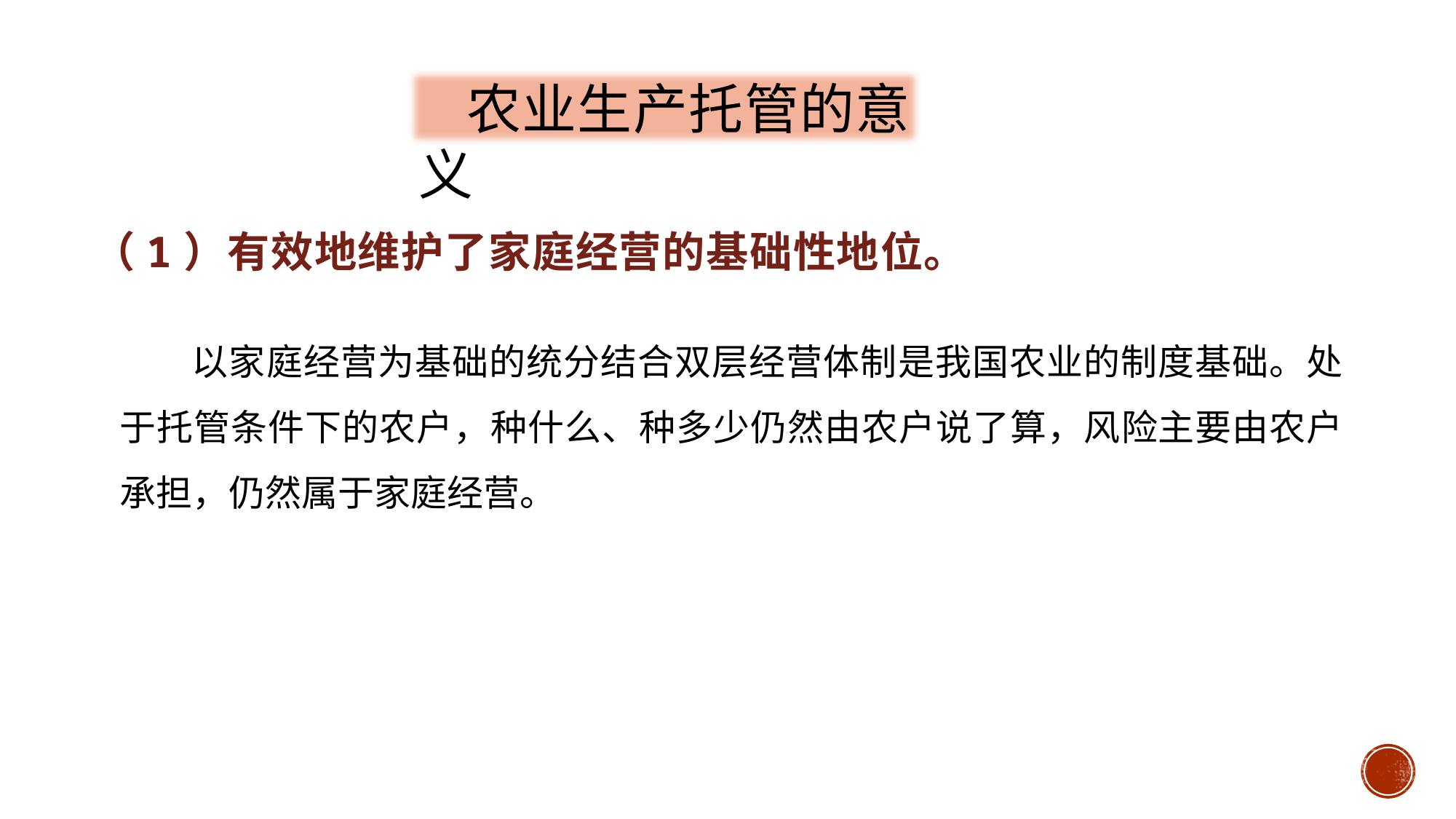

农业生产托管的意义
（1）有效地维护了家庭经营的基础性地位。
       以家庭经营为基础的统分结合双层经营体制是我国农业的制度基础。处于托管条件下的农户，种什么、种多少仍然由农户说了算，风险主要由农户承担，仍然属于家庭经营。